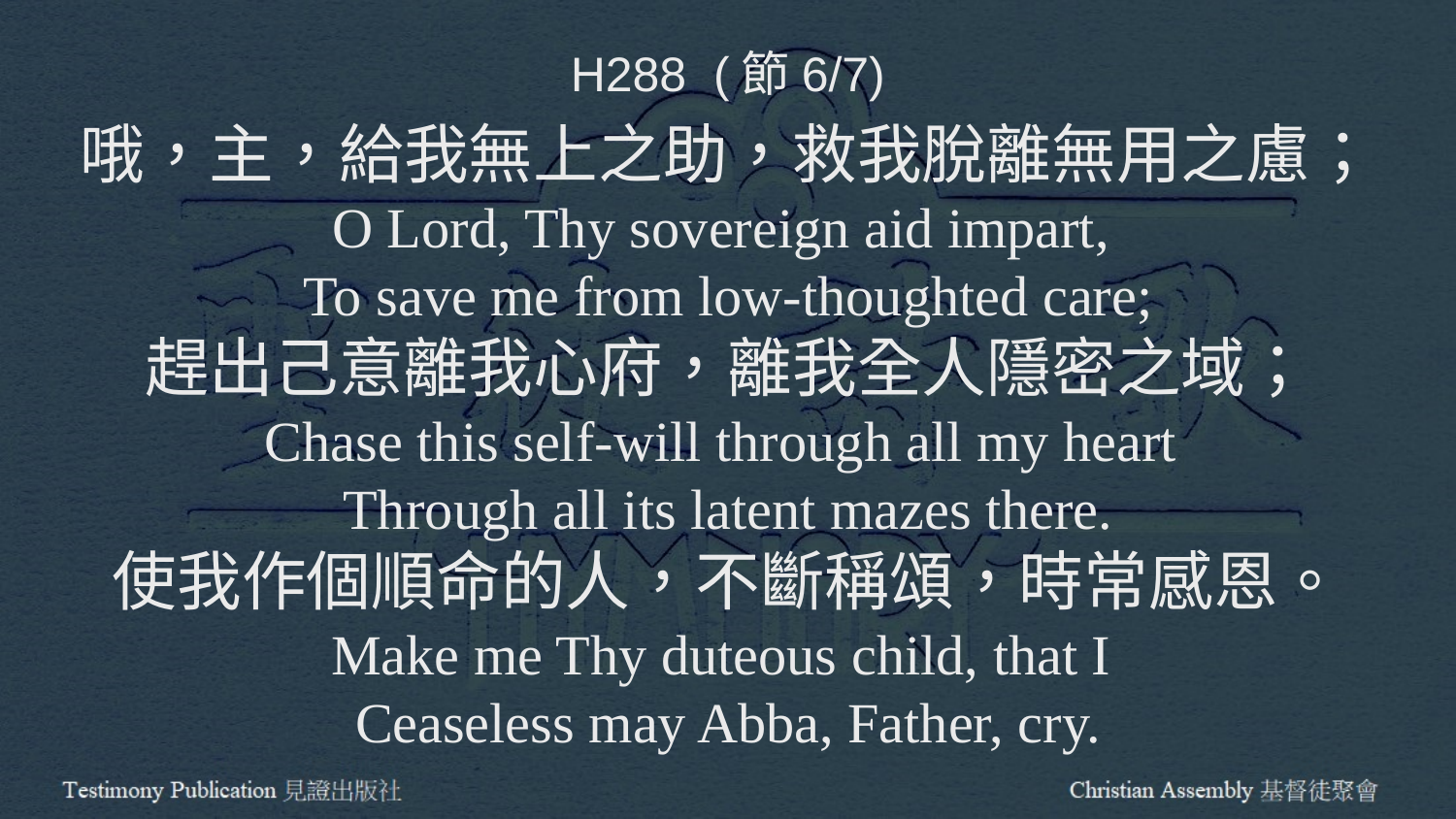

H288  (節6/7)
哦，主，給我無上之助，救我脫離無用之慮；
O Lord, Thy sovereign aid impart,
To save me from low-thoughted care;
趕出己意離我心府，離我全人隱密之域；
Chase this self-will through all my heart
Through all its latent mazes there.
使我作個順命的人，不斷稱頌，時常感恩。
Make me Thy duteous child, that I
Ceaseless may Abba, Father, cry.